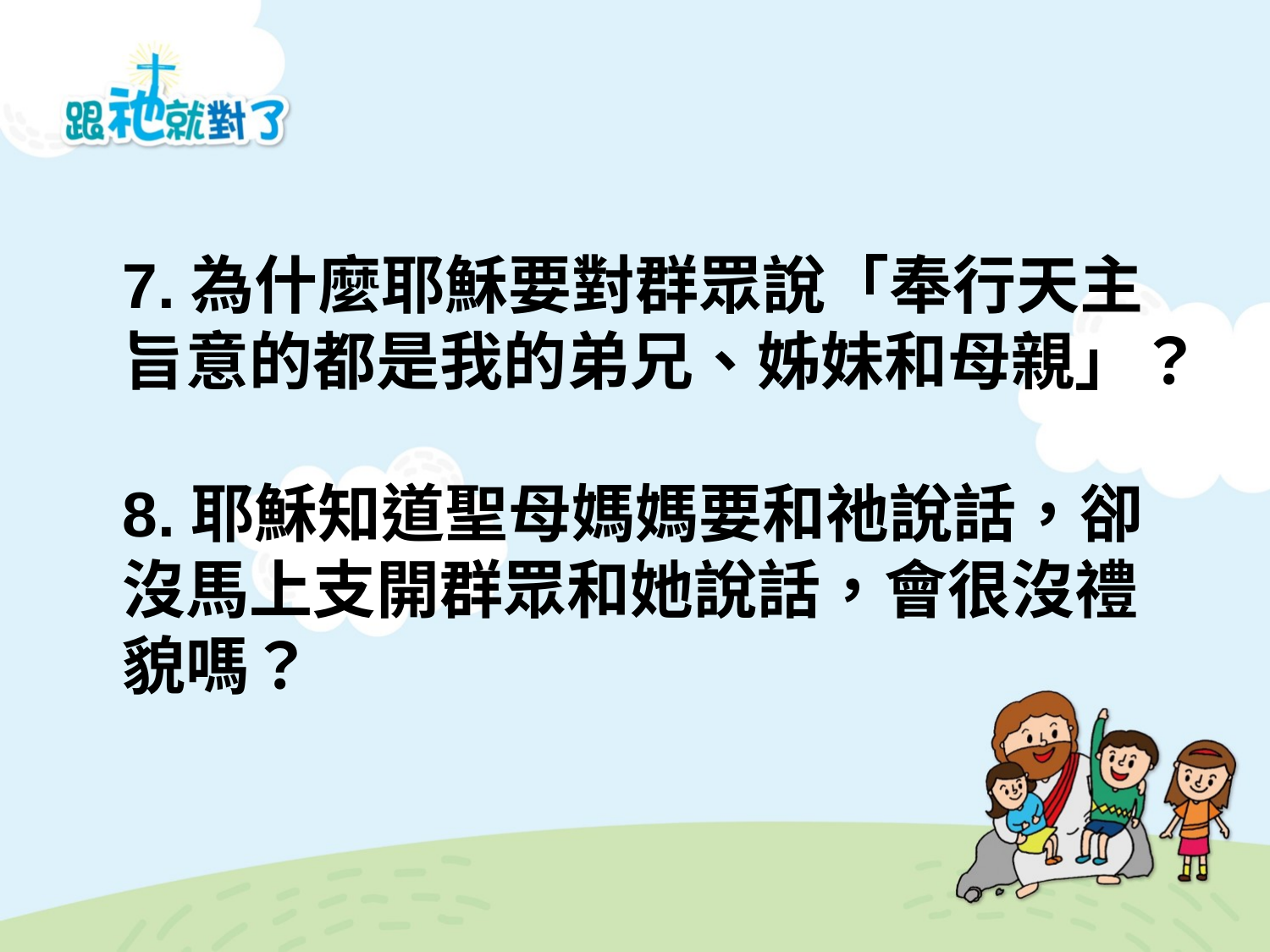

7.為什麼耶穌要對群眾說「奉行天主旨意的都是我的弟兄、姊妹和母親」？

8.耶穌知道聖母媽媽要和祂說話，卻沒馬上支開群眾和她說話，會很沒禮貌嗎？